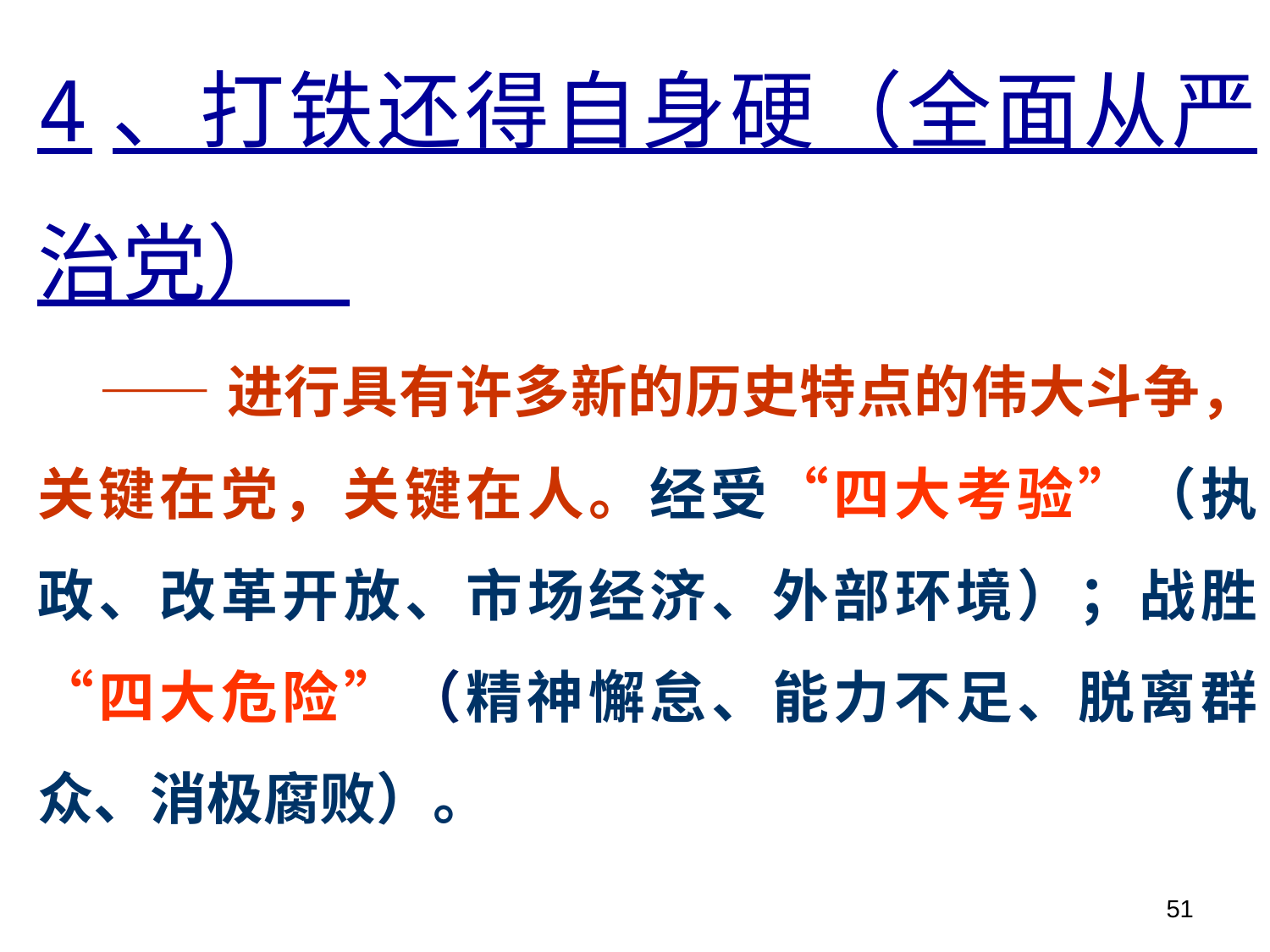

4、打铁还得自身硬（全面从严治党）
    ——进行具有许多新的历史特点的伟大斗争，关键在党，关键在人。经受“四大考验”（执政、改革开放、市场经济、外部环境）；战胜“四大危险”（精神懈怠、能力不足、脱离群众、消极腐败）。

51